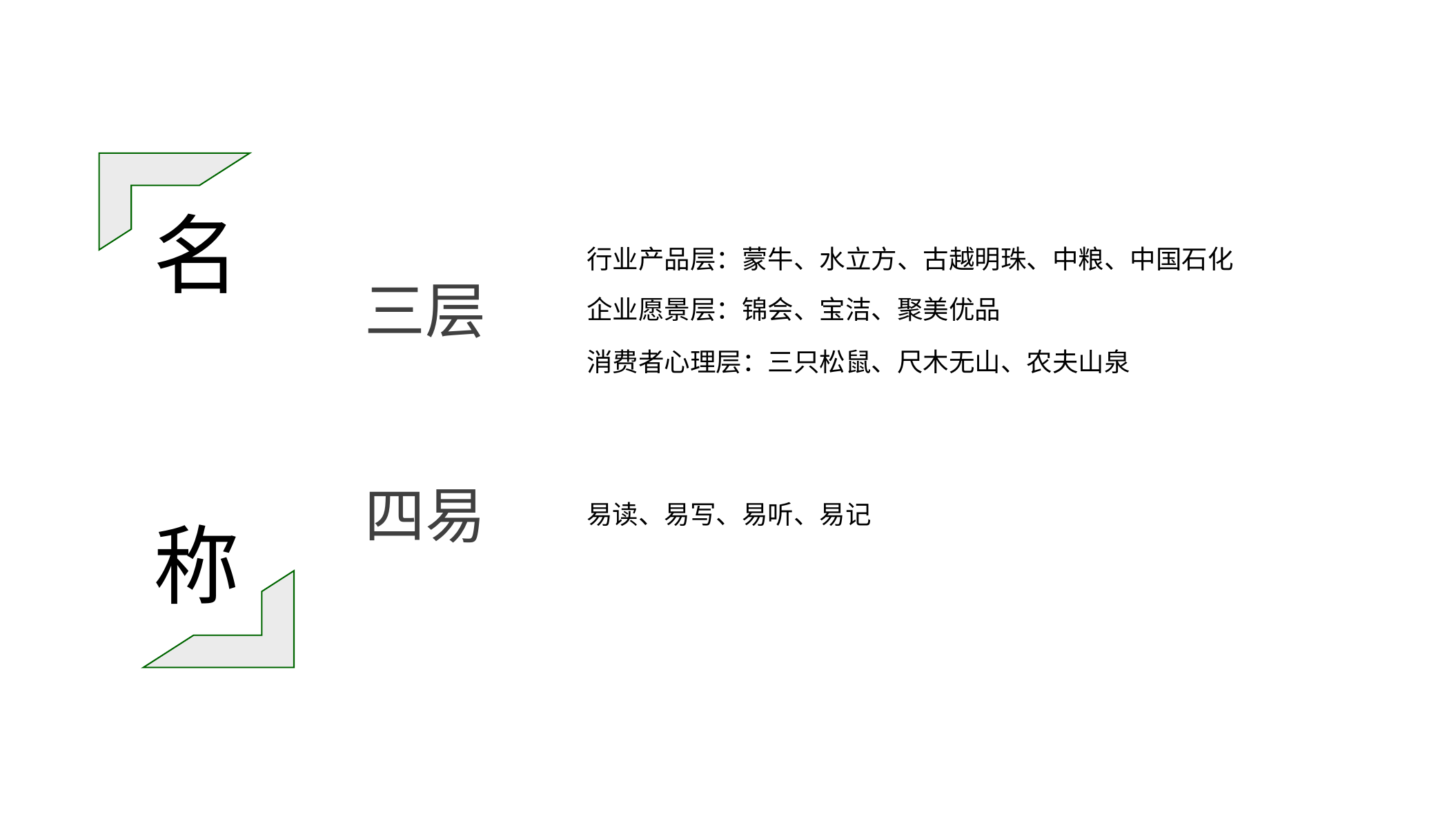

名

称
行业产品层：蒙牛、水立方、古越明珠、中粮、中国石化
三层
企业愿景层：锦会、宝洁、聚美优品
消费者心理层：三只松鼠、尺木无山、农夫山泉
四易
易读、易写、易听、易记